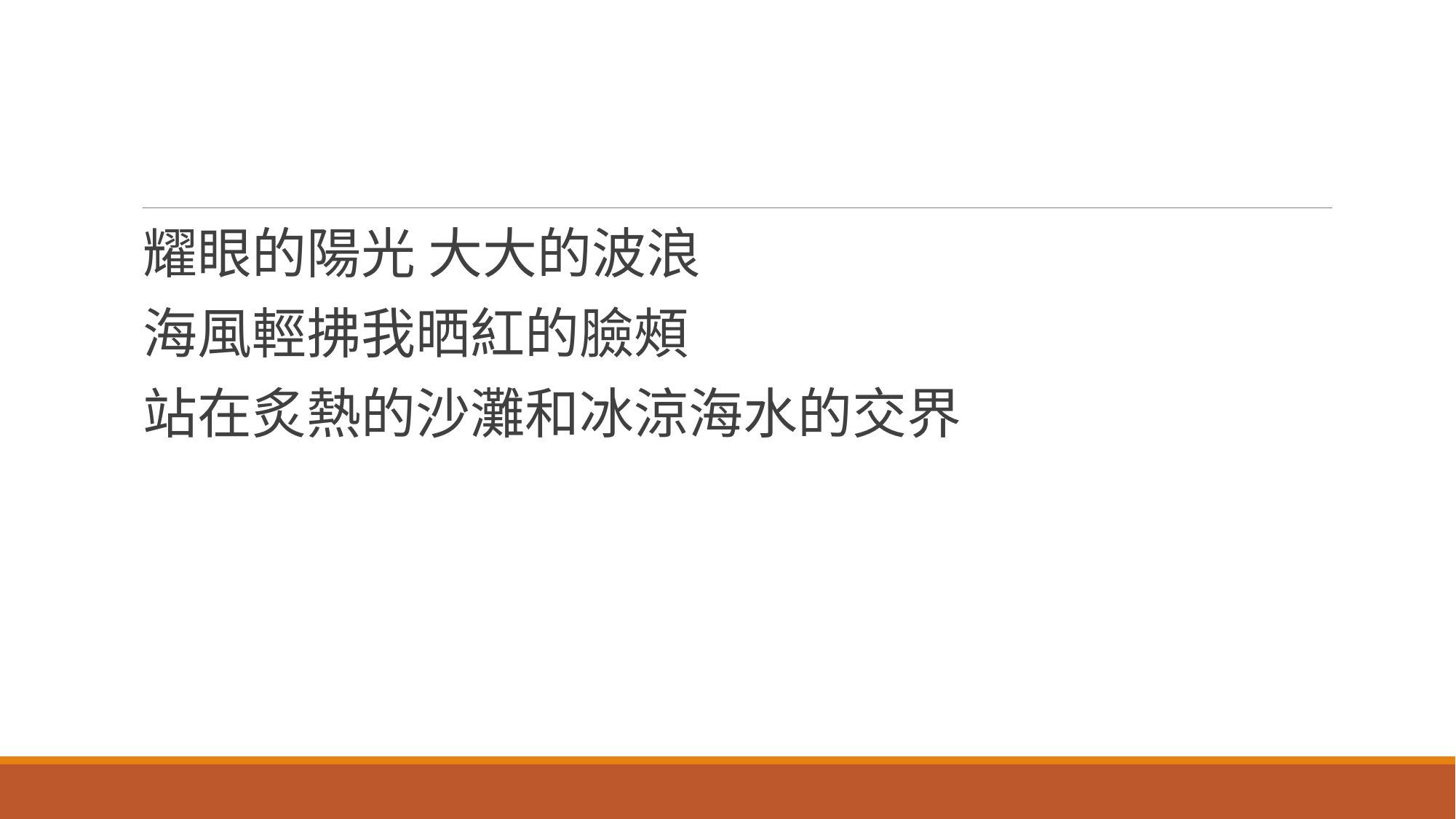

#
耀眼的陽光 大大的波浪
海風輕拂我晒紅的臉頰
站在炙熱的沙灘和冰涼海水的交界